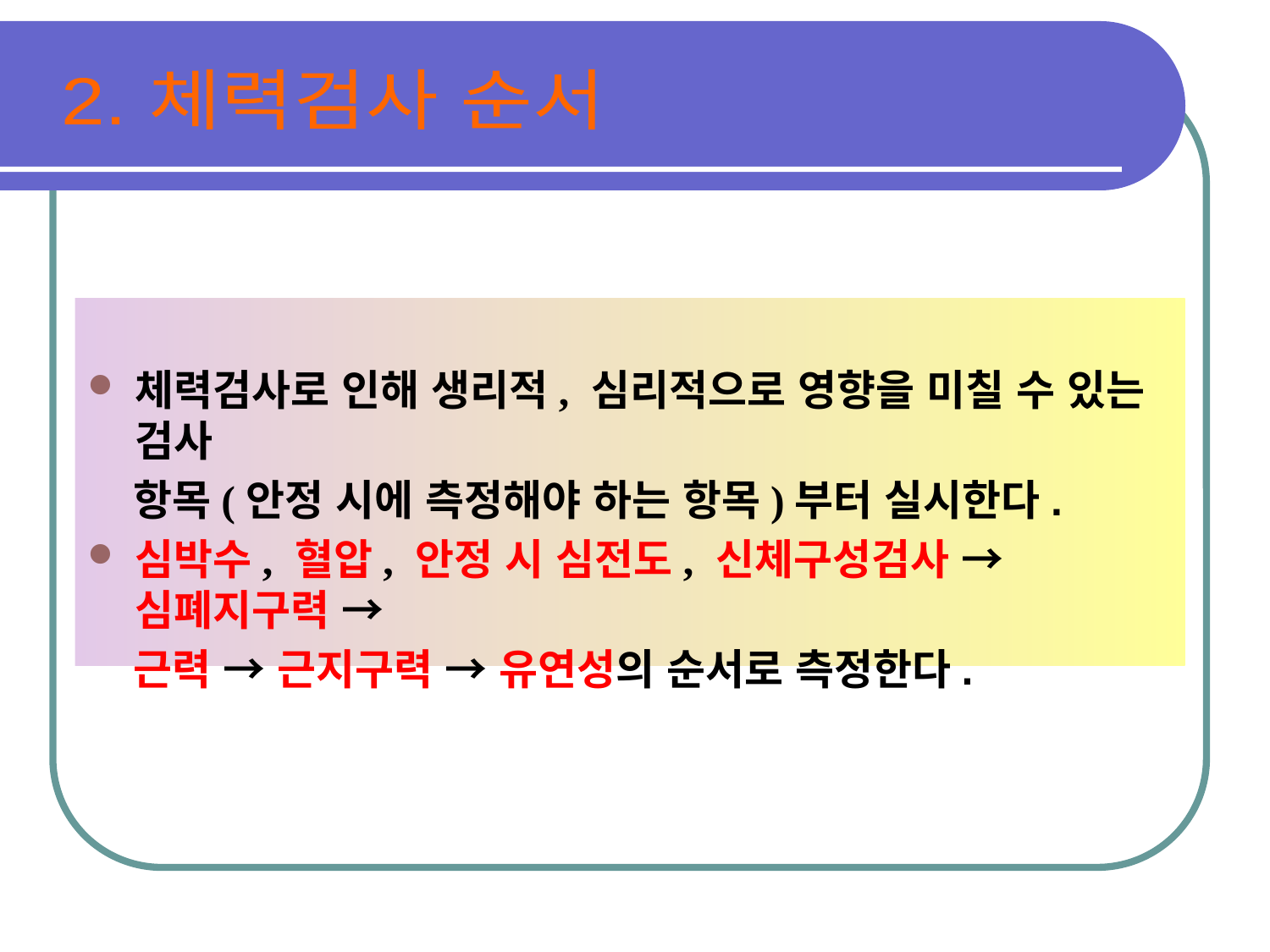

2. 체력검사 순서

체력검사로 인해 생리적, 심리적으로 영향을 미칠 수 있는 검사
   항목(안정 시에 측정해야 하는 항목)부터 실시한다.
심박수, 혈압, 안정 시 심전도, 신체구성검사 → 심폐지구력 →
   근력 → 근지구력 → 유연성의 순서로 측정한다.